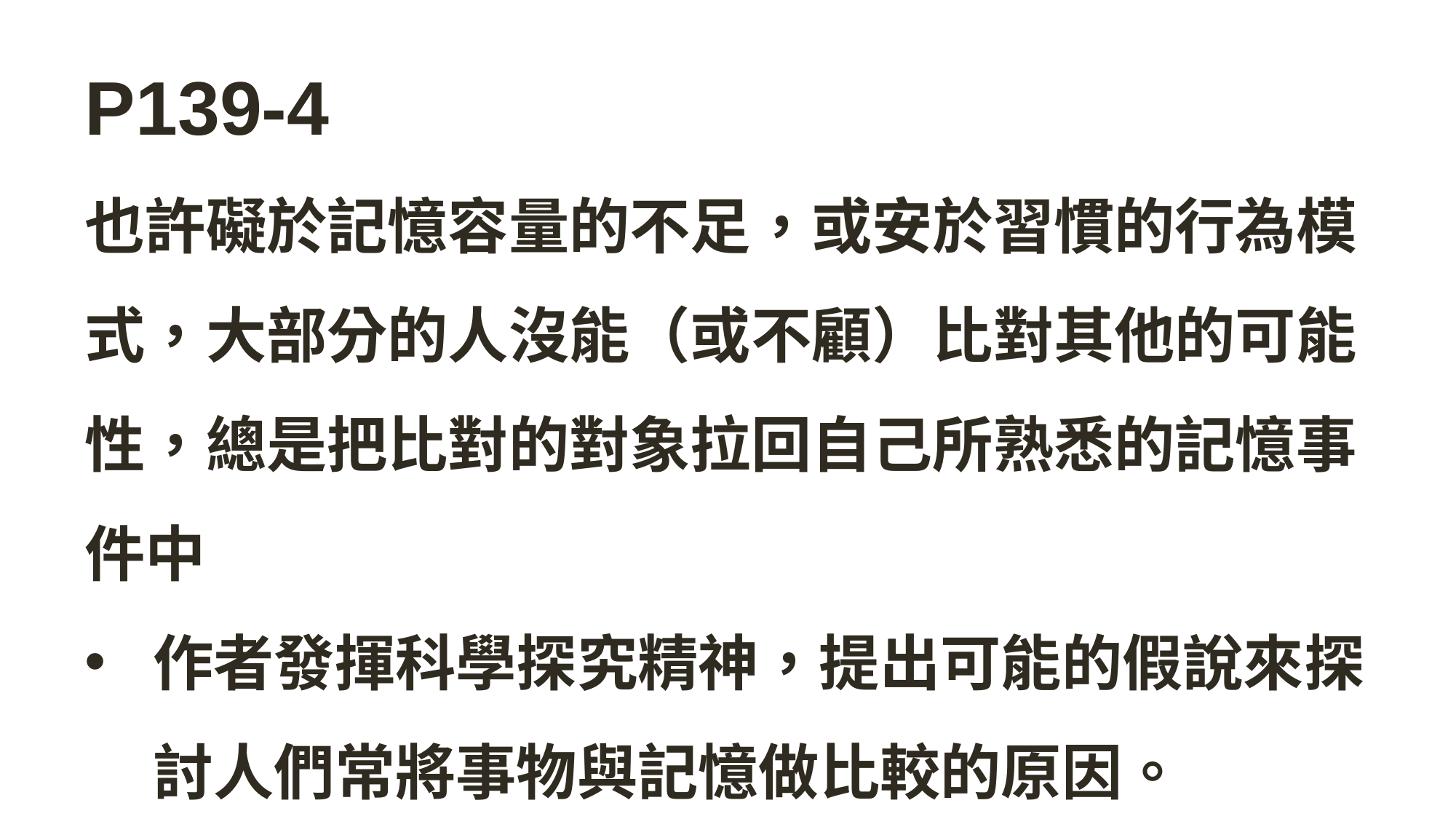

P139-4
也許礙於記憶容量的不足，或安於習慣的行為模式，大部分的人沒能（或不顧）比對其他的可能性，總是把比對的對象拉回自己所熟悉的記憶事件中
作者發揮科學探究精神，提出可能的假說來探討人們常將事物與記憶做比較的原因。